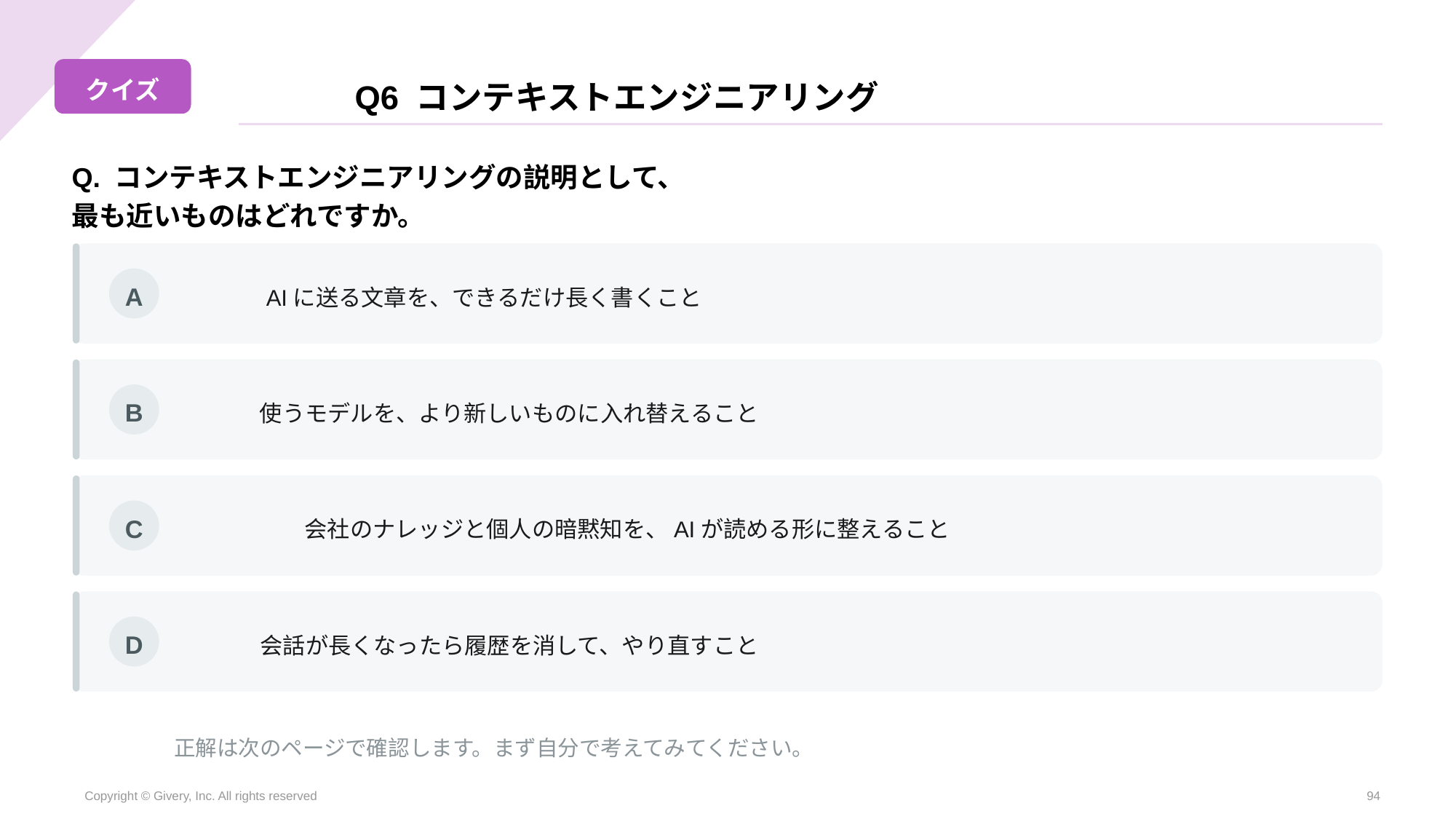

クイズ
Q6 コンテキストエンジニアリング

Q. コンテキストエンジニアリングの説明として、
最も近いものはどれですか。

A
AIに送る文章を、できるだけ長く書くこと

B
使うモデルを、より新しいものに入れ替えること

C
会社のナレッジと個人の暗黙知を、AIが読める形に整えること

D
会話が長くなったら履歴を消して、やり直すこと
正解は次のページで確認します。まず自分で考えてみてください。
Copyright © Givery, Inc. All rights reserved
94